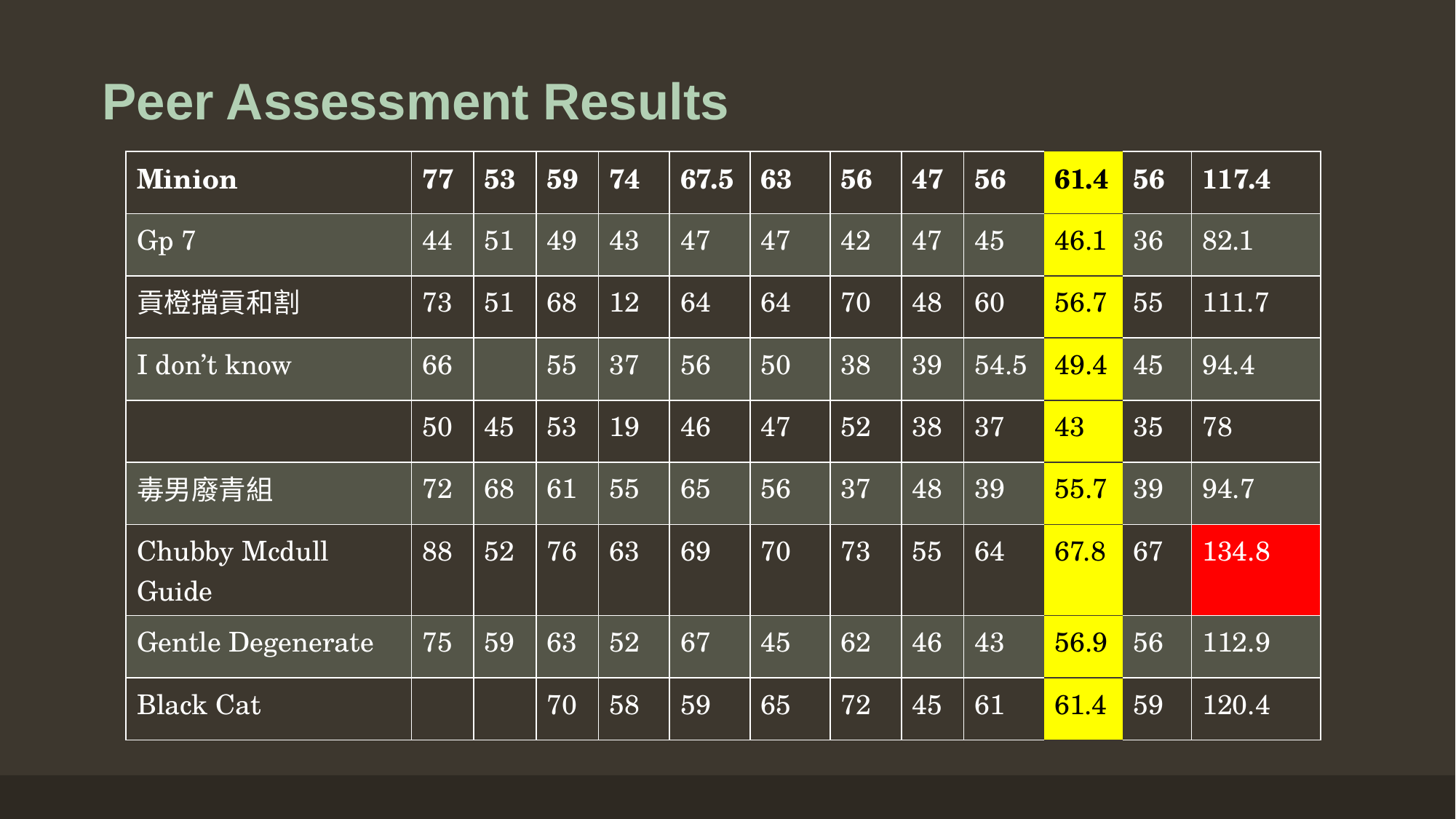

# Peer Assessment Results
| Minion | 77 | 53 | 59 | 74 | 67.5 | 63 | 56 | 47 | 56 | 61.4 | 56 | 117.4 |
| --- | --- | --- | --- | --- | --- | --- | --- | --- | --- | --- | --- | --- |
| Gp 7 | 44 | 51 | 49 | 43 | 47 | 47 | 42 | 47 | 45 | 46.1 | 36 | 82.1 |
| 貢橙擋貢和割 | 73 | 51 | 68 | 12 | 64 | 64 | 70 | 48 | 60 | 56.7 | 55 | 111.7 |
| I don’t know | 66 |  | 55 | 37 | 56 | 50 | 38 | 39 | 54.5 | 49.4 | 45 | 94.4 |
|  | 50 | 45 | 53 | 19 | 46 | 47 | 52 | 38 | 37 | 43 | 35 | 78 |
| 毒男廢青組 | 72 | 68 | 61 | 55 | 65 | 56 | 37 | 48 | 39 | 55.7 | 39 | 94.7 |
| Chubby Mcdull Guide | 88 | 52 | 76 | 63 | 69 | 70 | 73 | 55 | 64 | 67.8 | 67 | 134.8 |
| Gentle Degenerate | 75 | 59 | 63 | 52 | 67 | 45 | 62 | 46 | 43 | 56.9 | 56 | 112.9 |
| Black Cat |  |  | 70 | 58 | 59 | 65 | 72 | 45 | 61 | 61.4 | 59 | 120.4 |